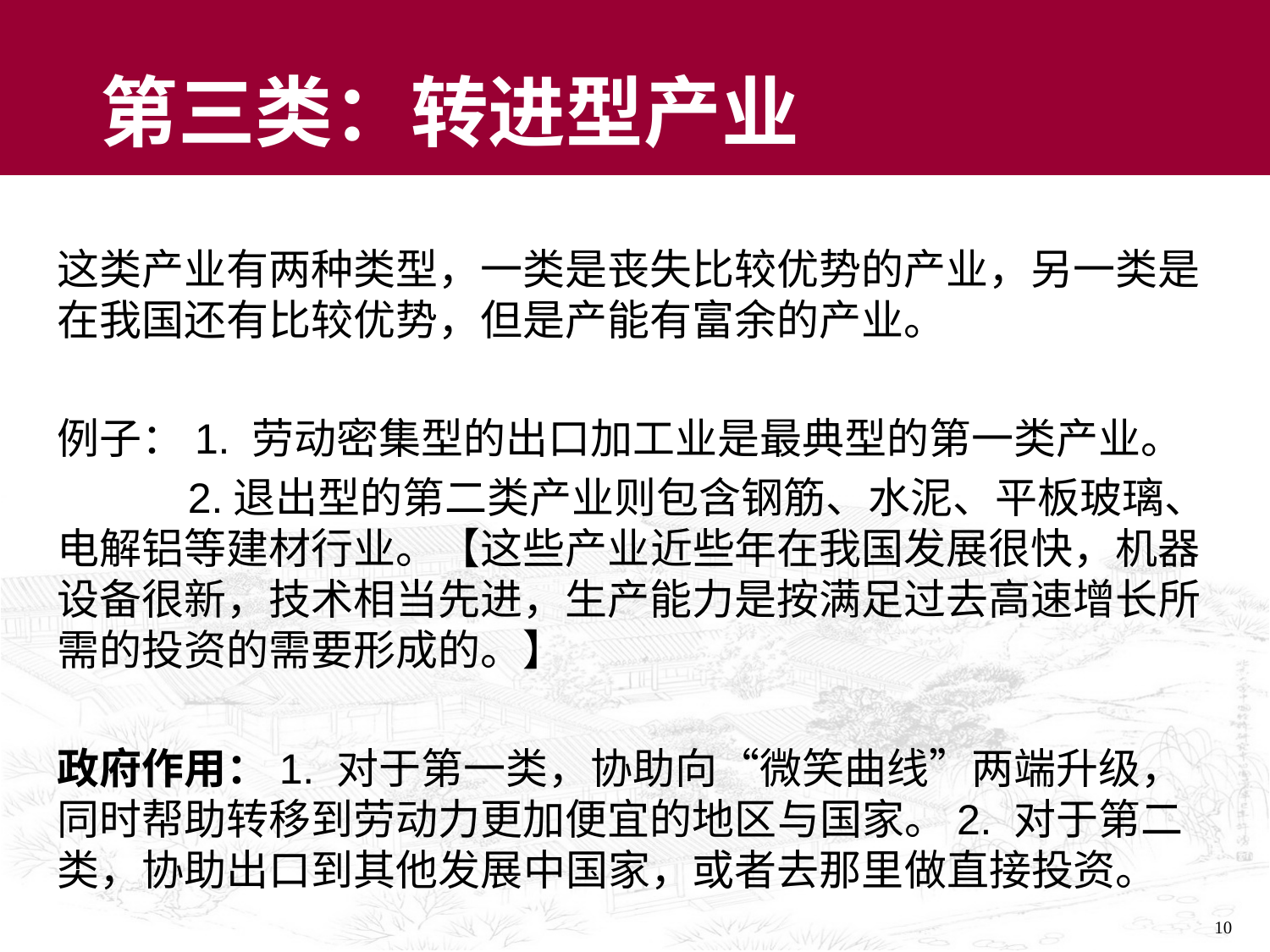

# 第三类：转进型产业
这类产业有两种类型，一类是丧失比较优势的产业，另一类是在我国还有比较优势，但是产能有富余的产业。

例子：1. 劳动密集型的出口加工业是最典型的第一类产业。
           2.退出型的第二类产业则包含钢筋、水泥、平板玻璃、电解铝等建材行业。【这些产业近些年在我国发展很快，机器设备很新，技术相当先进，生产能力是按满足过去高速增长所需的投资的需要形成的。】

政府作用：1. 对于第一类，协助向“微笑曲线”两端升级，同时帮助转移到劳动力更加便宜的地区与国家。2. 对于第二类，协助出口到其他发展中国家，或者去那里做直接投资。
10